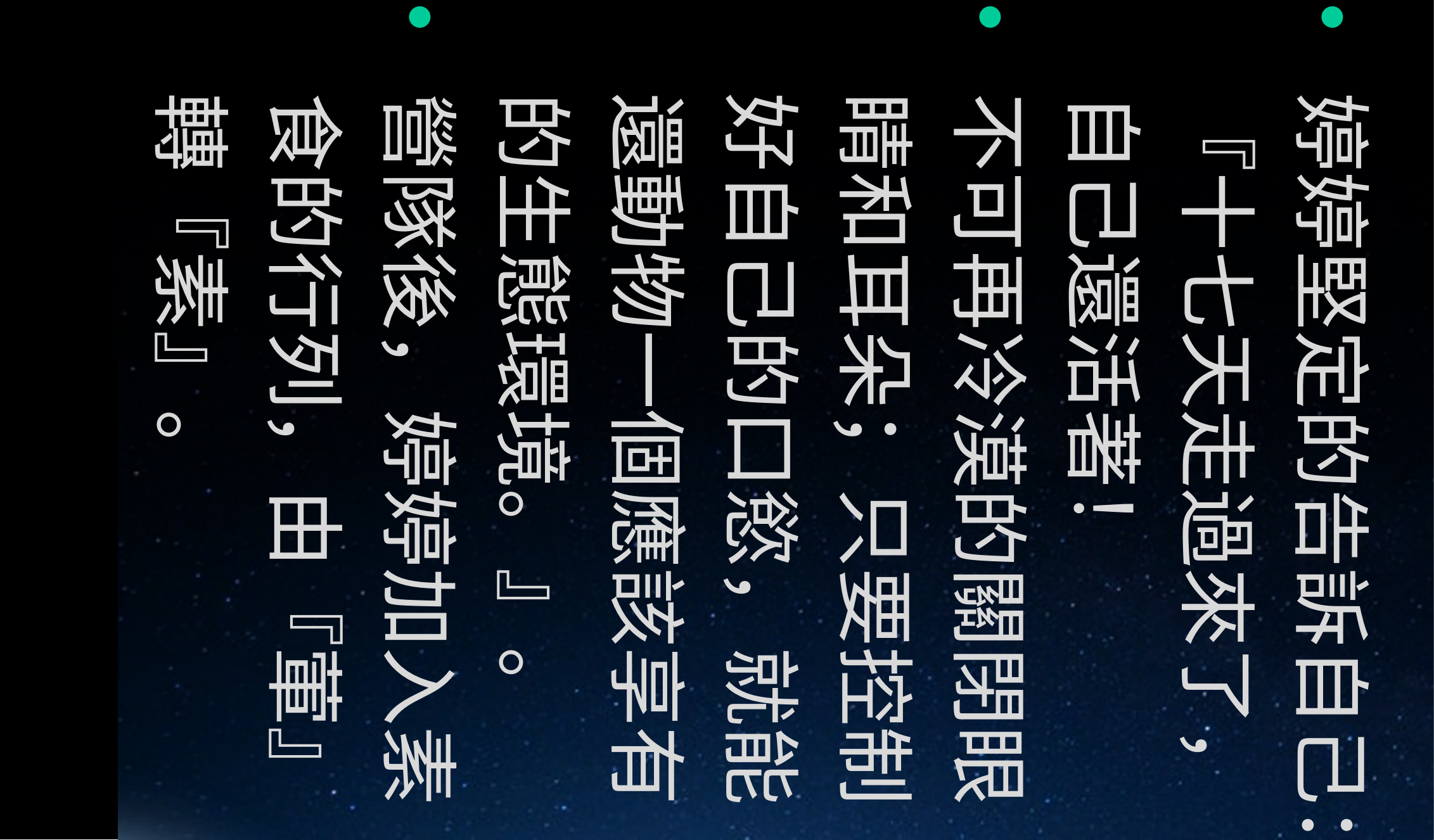

婷婷堅定的告訴自己：『十七天走過來了，自己還活著！
不可再冷漠的關閉眼睛和耳朵；只要控制好自己的口慾，就能還動物一個應該享有的生態環境。』。
營隊後，婷婷加入素食的行列，由『葷』轉『素』。